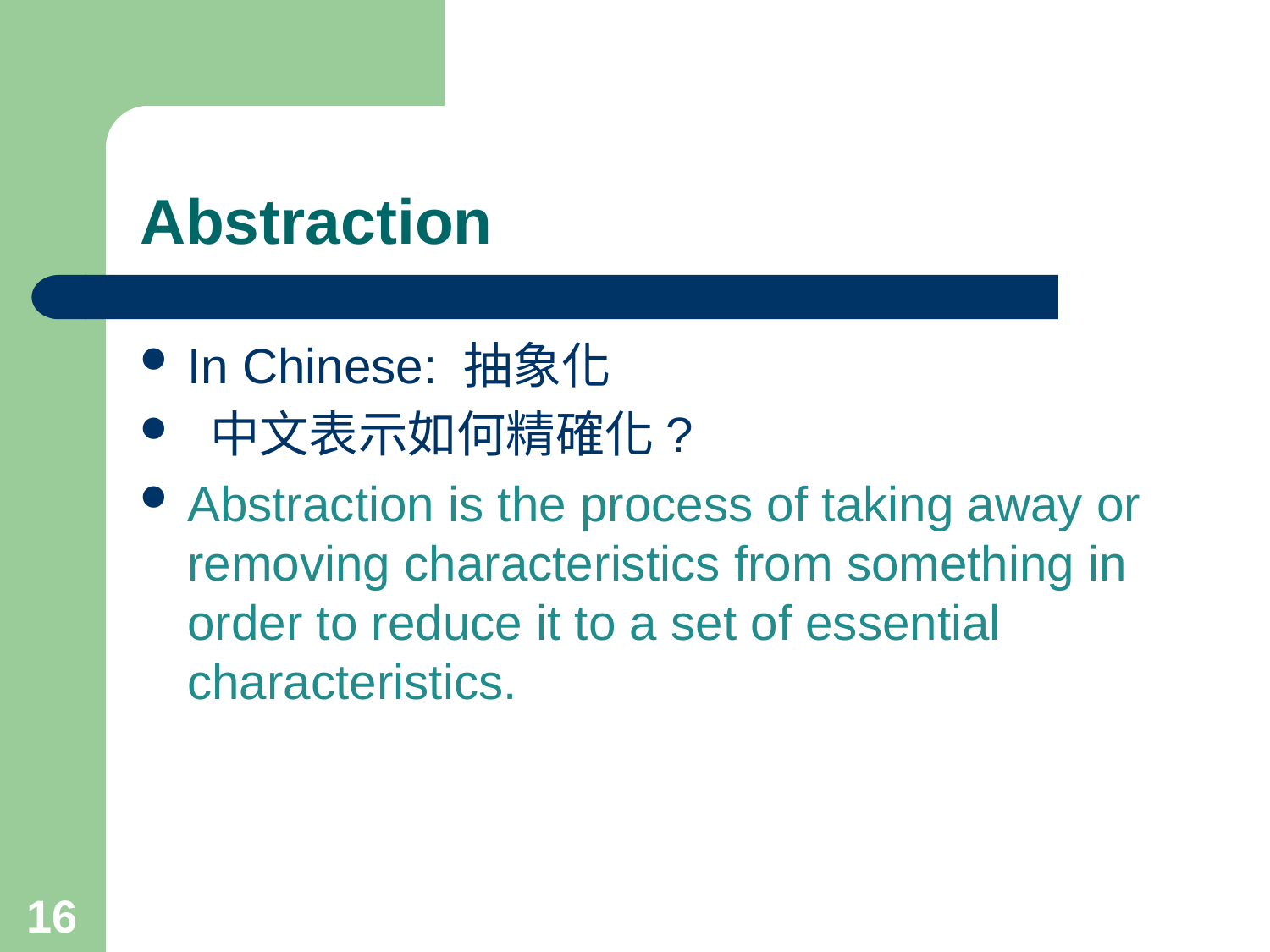

# Abstraction
In Chinese: 抽象化
 中文表示如何精確化?
Abstraction is the process of taking away or removing characteristics from something in order to reduce it to a set of essential characteristics.
16